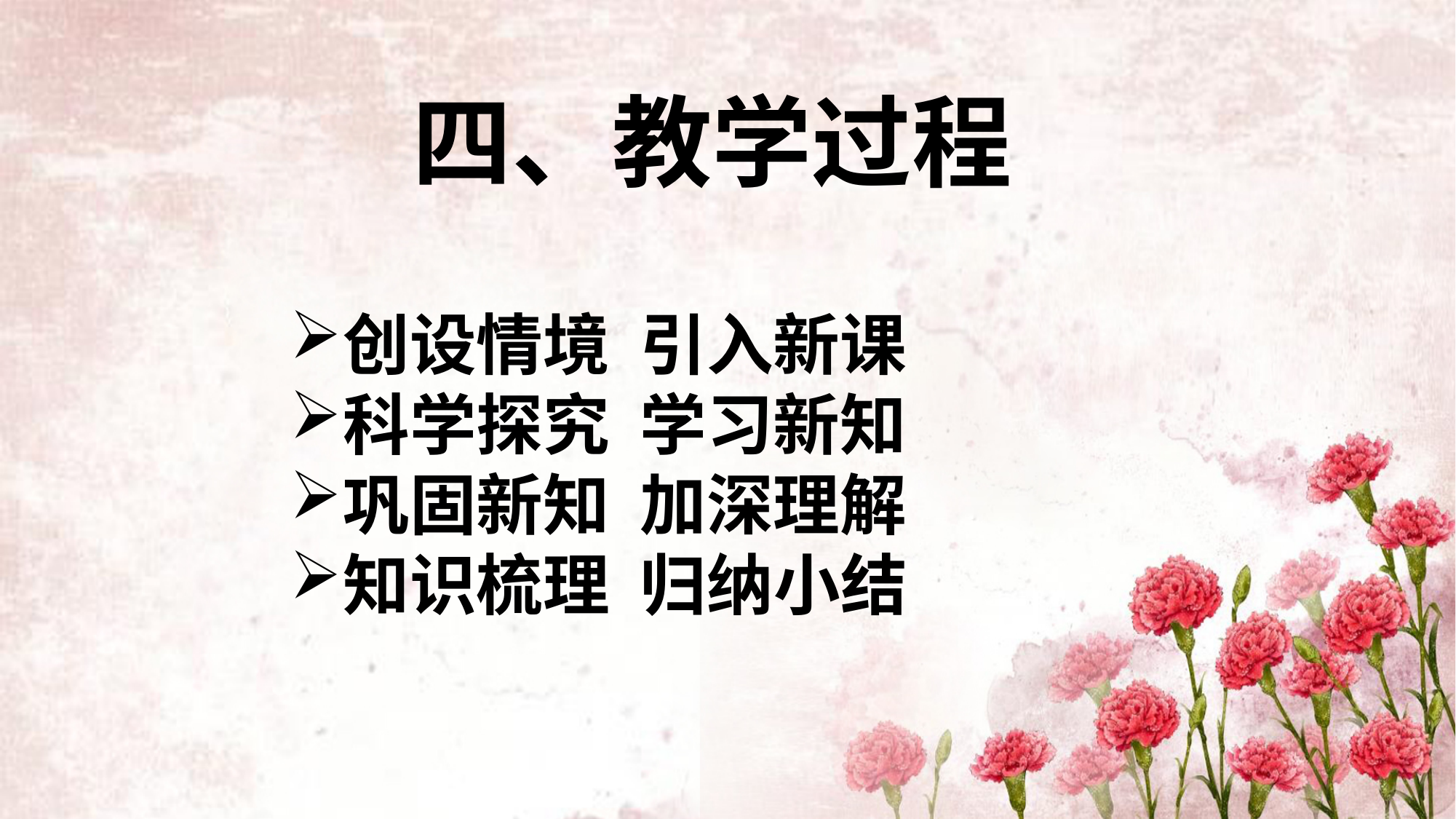

四、教学过程
创设情境  引入新课
科学探究  学习新知
巩固新知  加深理解
知识梳理  归纳小结